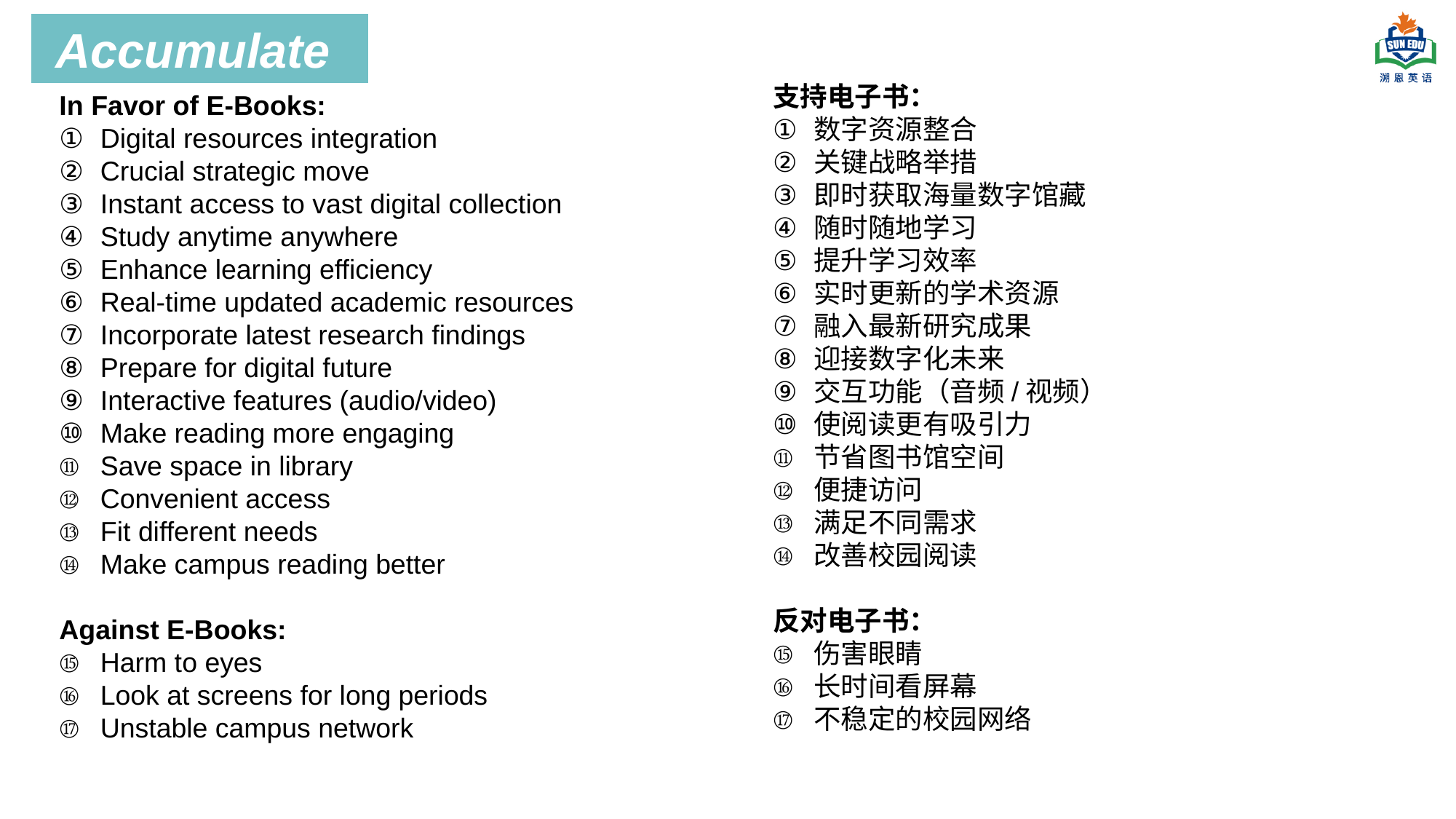

Accumulate
支持电子书：
数字资源整合
关键战略举措
即时获取海量数字馆藏
随时随地学习
提升学习效率
实时更新的学术资源
融入最新研究成果
迎接数字化未来
交互功能（音频/视频）
使阅读更有吸引力
节省图书馆空间
便捷访问
满足不同需求
改善校园阅读

反对电子书：
伤害眼睛
长时间看屏幕
不稳定的校园网络
In Favor of E-Books:
Digital resources integration
Crucial strategic move
Instant access to vast digital collection
Study anytime anywhere
Enhance learning efficiency
Real-time updated academic resources
Incorporate latest research findings
Prepare for digital future
Interactive features (audio/video)
Make reading more engaging
Save space in library
Convenient access
Fit different needs
Make campus reading better

Against E-Books:
Harm to eyes
Look at screens for long periods
Unstable campus network